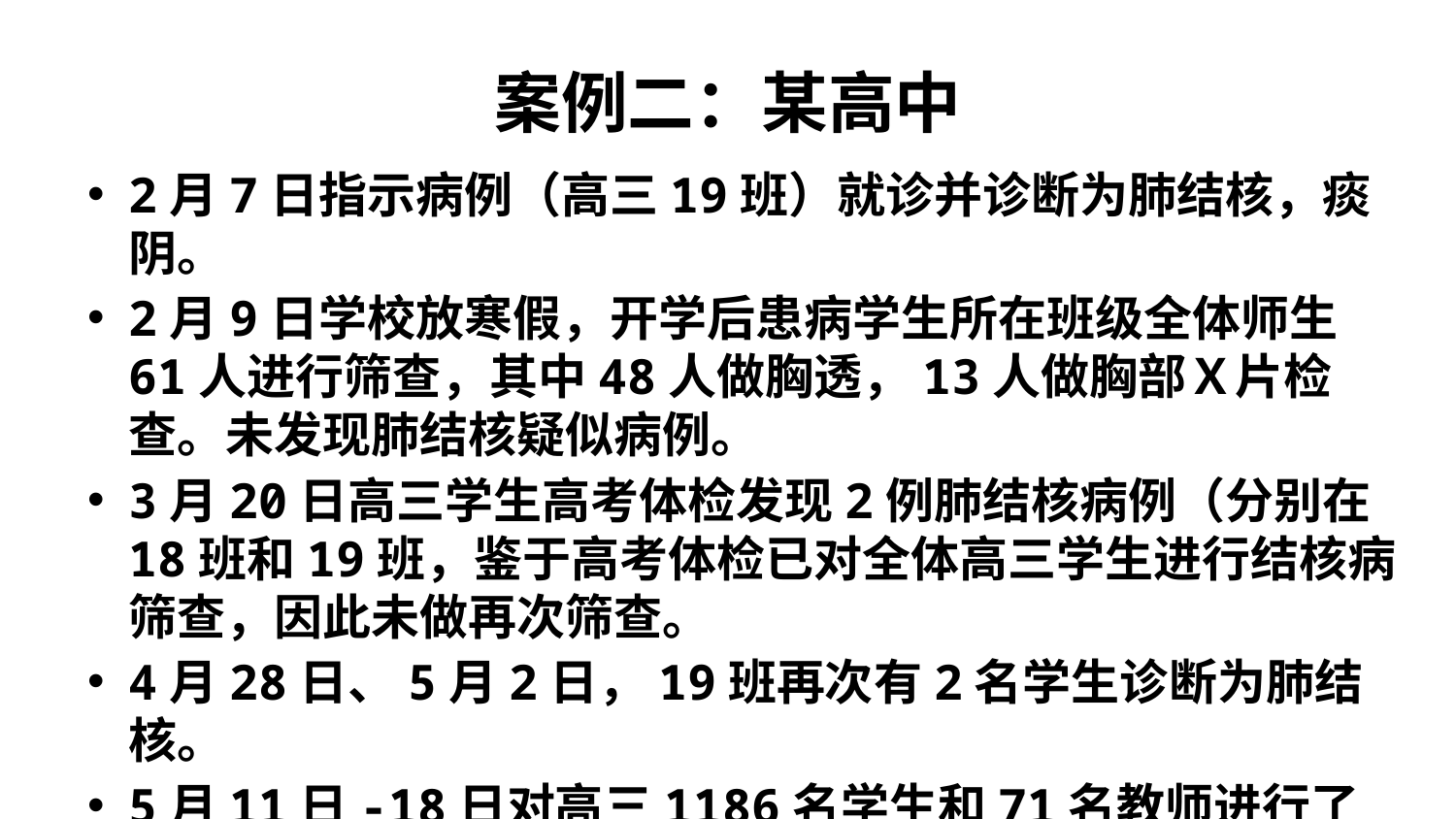

# 案例二：某高中
2月7日指示病例（高三19班）就诊并诊断为肺结核，痰阴。
2月9日学校放寒假，开学后患病学生所在班级全体师生61人进行筛查，其中48人做胸透，13人做胸部Ｘ片检查。未发现肺结核疑似病例。
3月20日高三学生高考体检发现2例肺结核病例（分别在18班和19班，鉴于高考体检已对全体高三学生进行结核病筛查，因此未做再次筛查。
4月28日、5月2日，19班再次有2名学生诊断为肺结核。
5月11日-18日对高三1186名学生和71名教师进行了PPD筛查，对筛查出的628名阳性师生进行了胸片筛查。

20